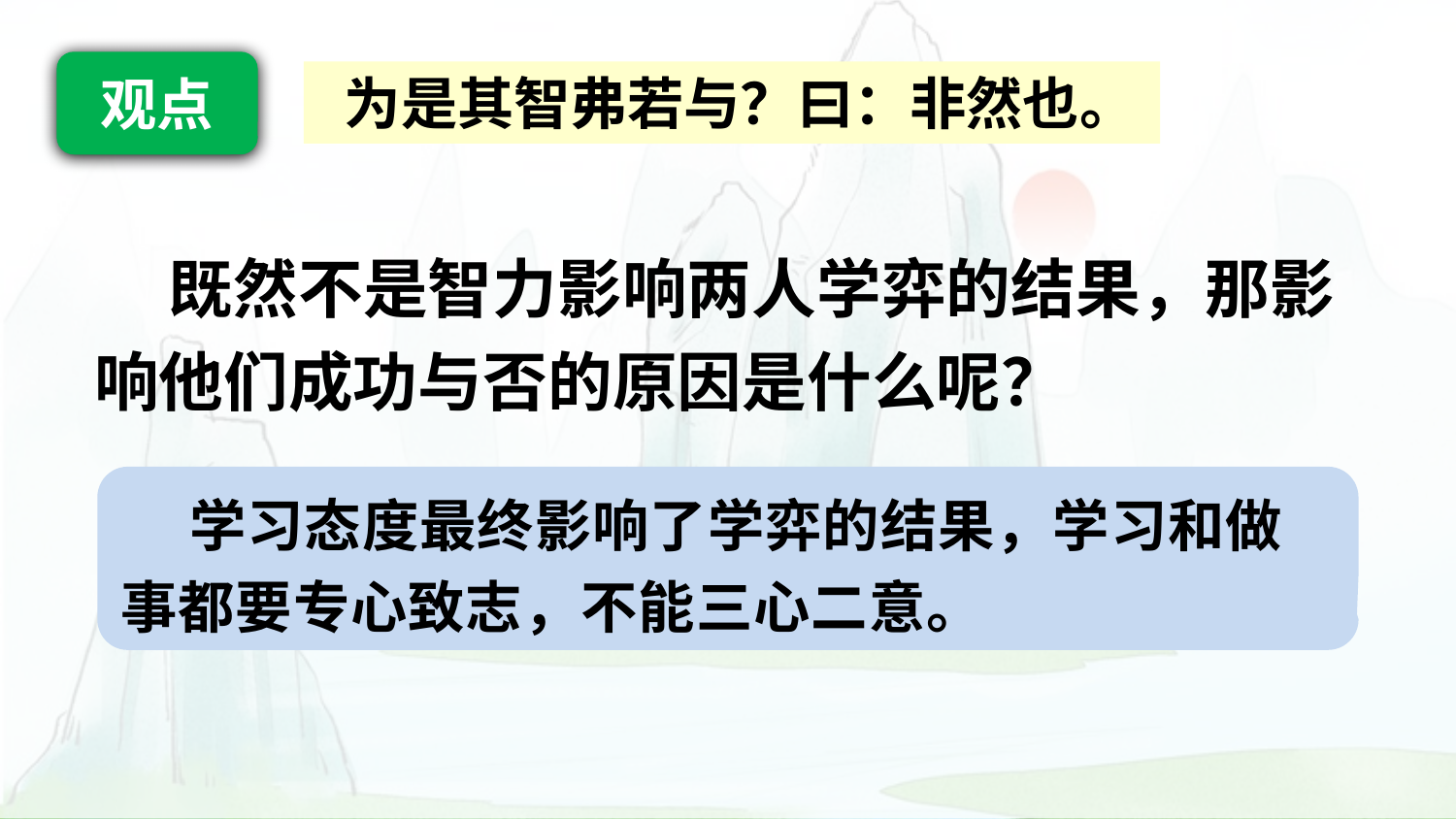

观点
 为是其智弗若与？曰：非然也。
    既然不是智力影响两人学弈的结果，那影响他们成功与否的原因是什么呢？
    学习态度最终影响了学弈的结果，学习和做事都要专心致志，不能三心二意。